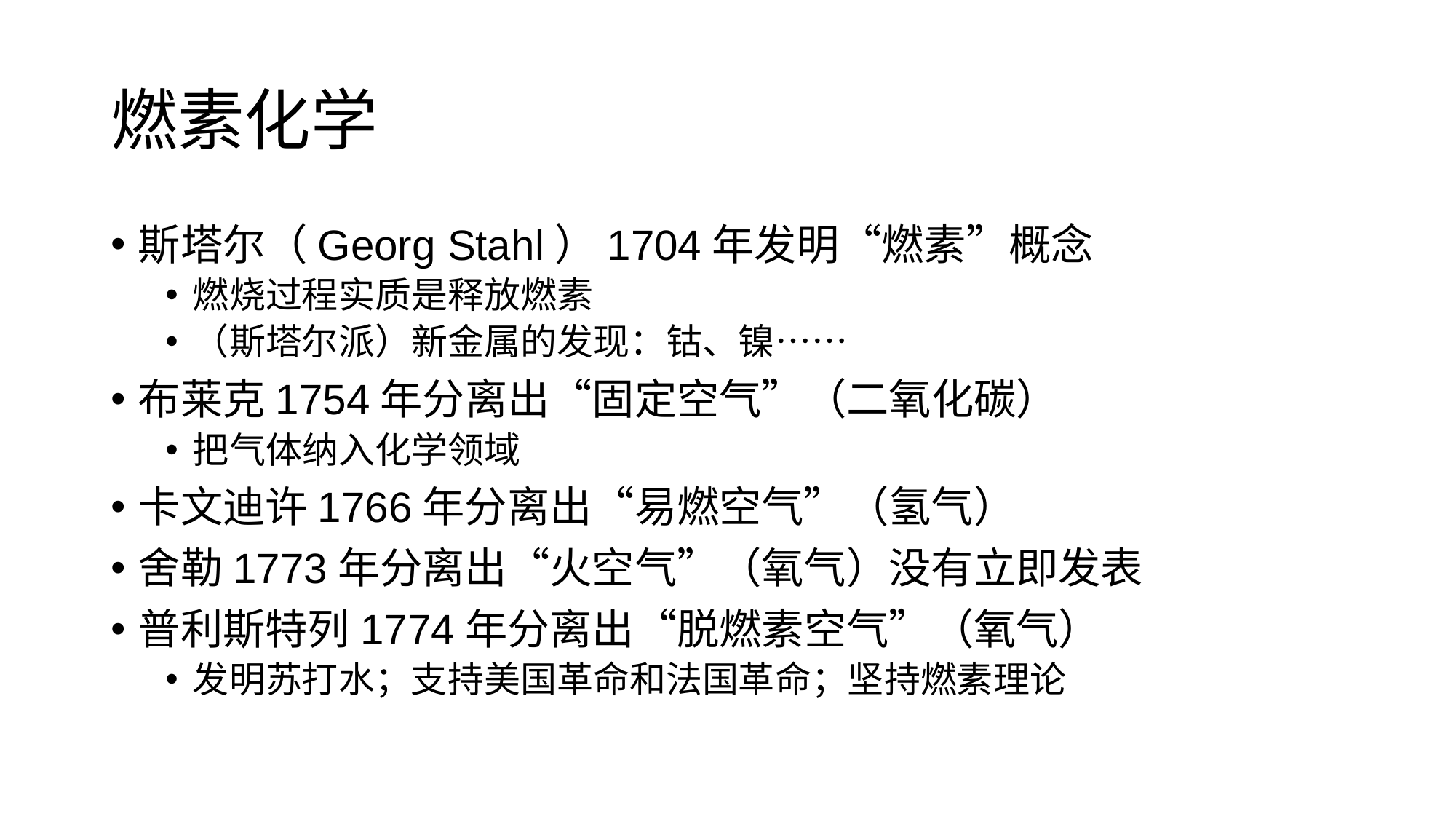

# 燃素化学
斯塔尔（Georg Stahl）1704年发明“燃素”概念
燃烧过程实质是释放燃素
（斯塔尔派）新金属的发现：钴、镍……
布莱克1754年分离出“固定空气”（二氧化碳）
把气体纳入化学领域
卡文迪许1766年分离出“易燃空气”（氢气）
舍勒1773年分离出“火空气”（氧气）没有立即发表
普利斯特列1774年分离出“脱燃素空气”（氧气）
发明苏打水；支持美国革命和法国革命；坚持燃素理论